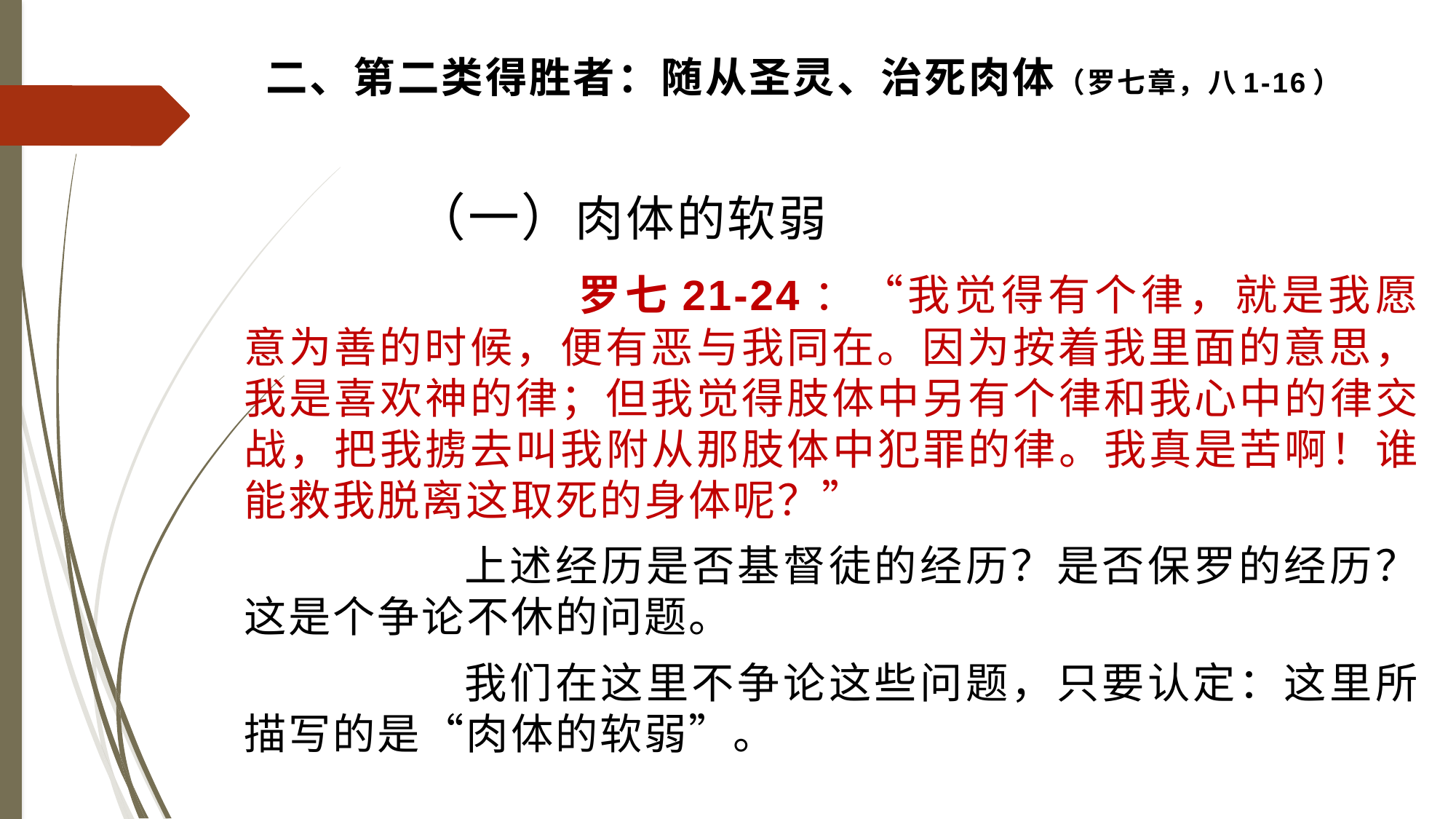

# 二、第二类得胜者：随从圣灵、治死肉体（罗七章，八1-16）
		（一）肉体的软弱
			罗七21-24：“我觉得有个律，就是我愿意为善的时候，便有恶与我同在。因为按着我里面的意思，我是喜欢神的律；但我觉得肢体中另有个律和我心中的律交战，把我掳去叫我附从那肢体中犯罪的律。我真是苦啊！谁能救我脱离这取死的身体呢？”
		上述经历是否基督徒的经历？是否保罗的经历？这是个争论不休的问题。
		我们在这里不争论这些问题，只要认定：这里所描写的是“肉体的软弱”。